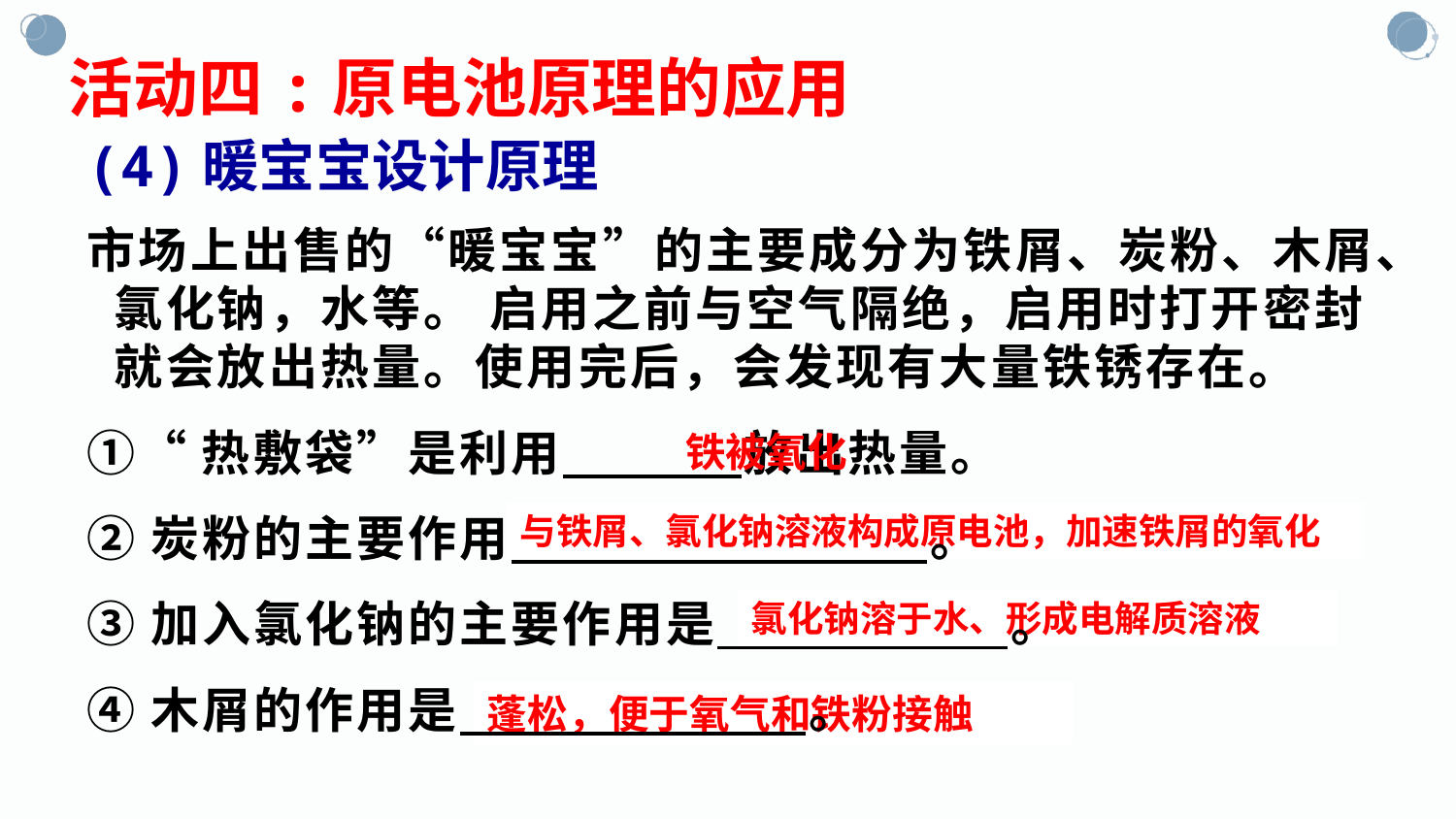

活动四:原电池原理的应用
(4)暖宝宝设计原理
市场上出售的“暖宝宝”的主要成分为铁屑、炭粉、木屑、氯化钠，水等。 启用之前与空气隔绝，启用时打开密封就会放出热量。使用完后，会发现有大量铁锈存在。
①“热敷袋”是利用             放出热量。
②炭粉的主要作用                              。
③加入氯化钠的主要作用是                     。
④木屑的作用是                         。

铁被氧化
与铁屑、氯化钠溶液构成原电池，加速铁屑的氧化
氯化钠溶于水、形成电解质溶液
蓬松，便于氧气和铁粉接触